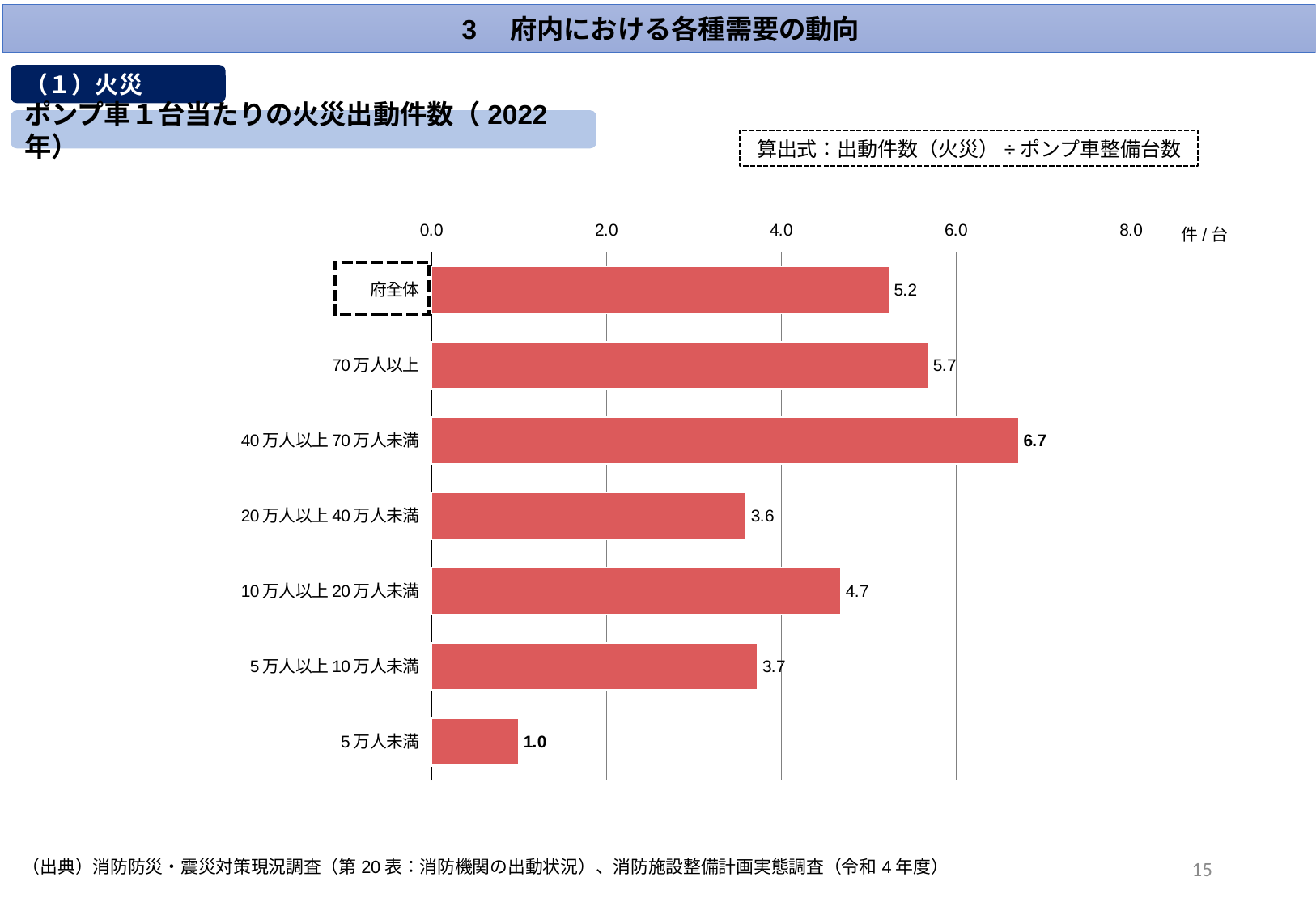

3　府内における各種需要の動向
（１）火災
ポンプ車１台当たりの火災出動件数（2022年）
算出式：出動件数（火災）÷ポンプ車整備台数

### Chart

| Category |  |
|---|---|
| 府全体 | 5.236111111111111 |
| 70万人以上 | 5.685185185185185 |
| 40万人以上70万人未満 | 6.71830985915493 |
| 20万人以上40万人未満 | 3.6027397260273974 |
| 10万人以上20万人未満 | 4.685714285714286 |
| 5万人以上10万人未満 | 3.7333333333333334 |
| 5万人未満 | 1.0 |
15
（出典）消防防災・震災対策現況調査（第20表：消防機関の出動状況）、消防施設整備計画実態調査（令和4年度）